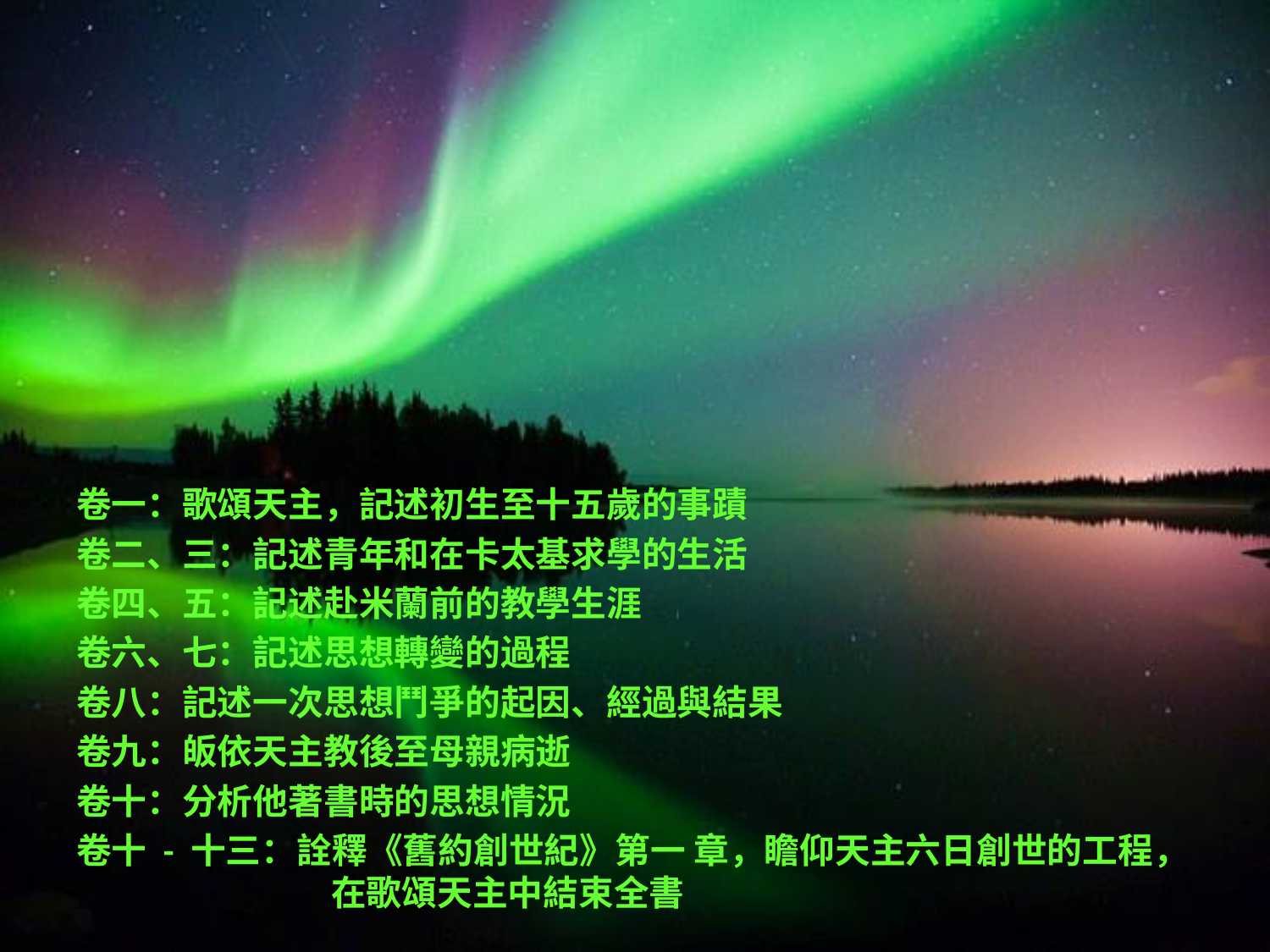

卷一：歌頌天主，記述初生至十五歲的事蹟
卷二、三：記述青年和在卡太基求學的生活
卷四、五：記述赴米蘭前的教學生涯
卷六、七：記述思想轉變的過程
卷八：記述一次思想鬥爭的起因、經過與結果
卷九：皈依天主教後至母親病逝
卷十：分析他著書時的思想情況
卷十 - 十三：詮釋《舊約創世紀》第一 章，瞻仰天主六日創世的工程，  	          在歌頌天主中結束全書